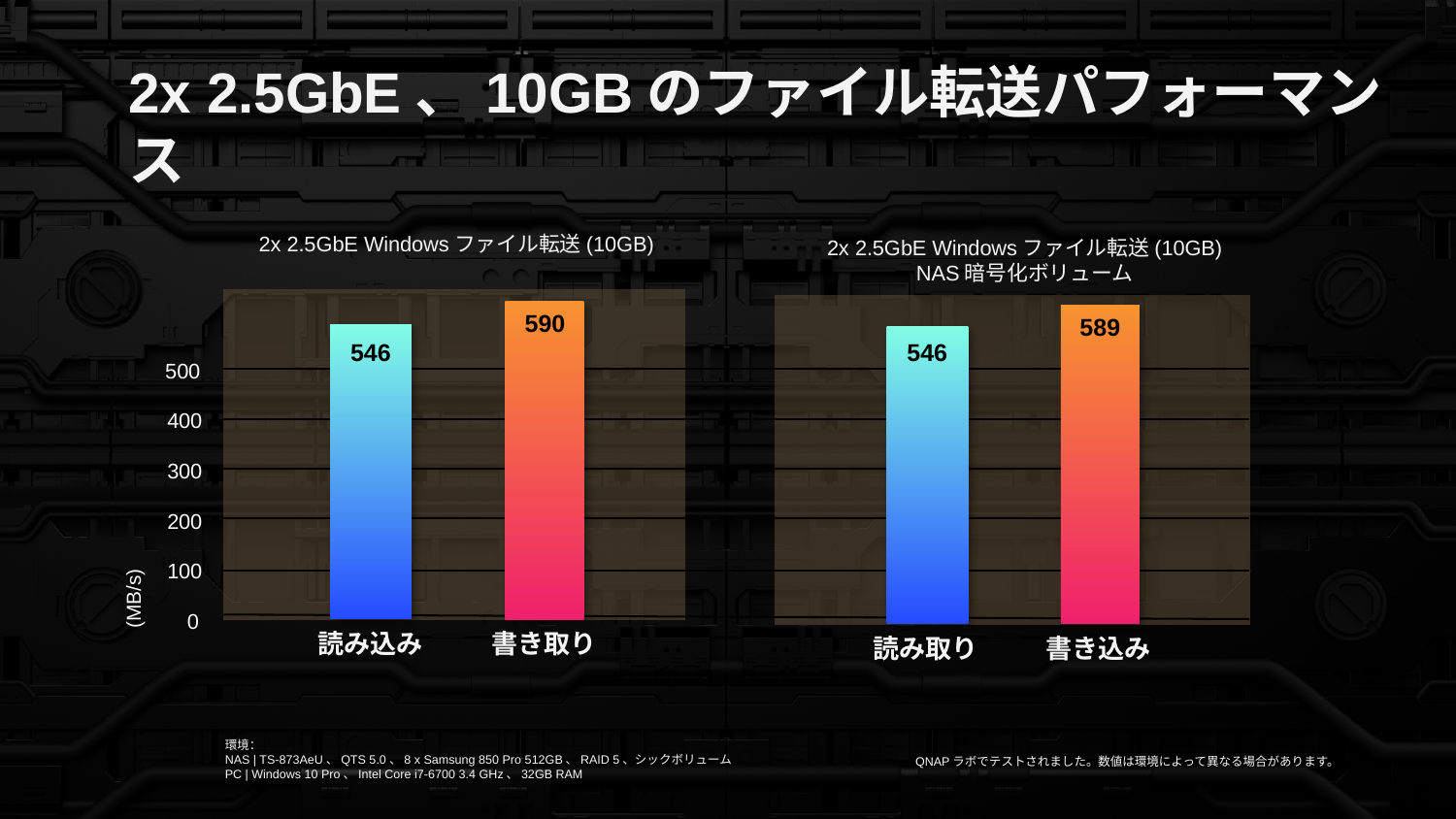

# 2x 2.5GbE、10GBのファイル転送パフォーマンス
2x 2.5GbE Windowsファイル転送(10GB)
2x 2.5GbE Windowsファイル転送(10GB)
NAS暗号化ボリューム

590

589

546
546
500
400
300
200
100
(MB/s)
0
読み込み
書き取り
読み取り
書き込み
環境：
NAS | TS-873AeU、QTS 5.0、8 x Samsung 850 Pro 512GB、RAID 5、シックボリューム
PC | Windows 10 Pro、Intel Core i7-6700 3.4 GHz、32GB RAM
QNAPラボでテストされました。数値は環境によって異なる場合があります。